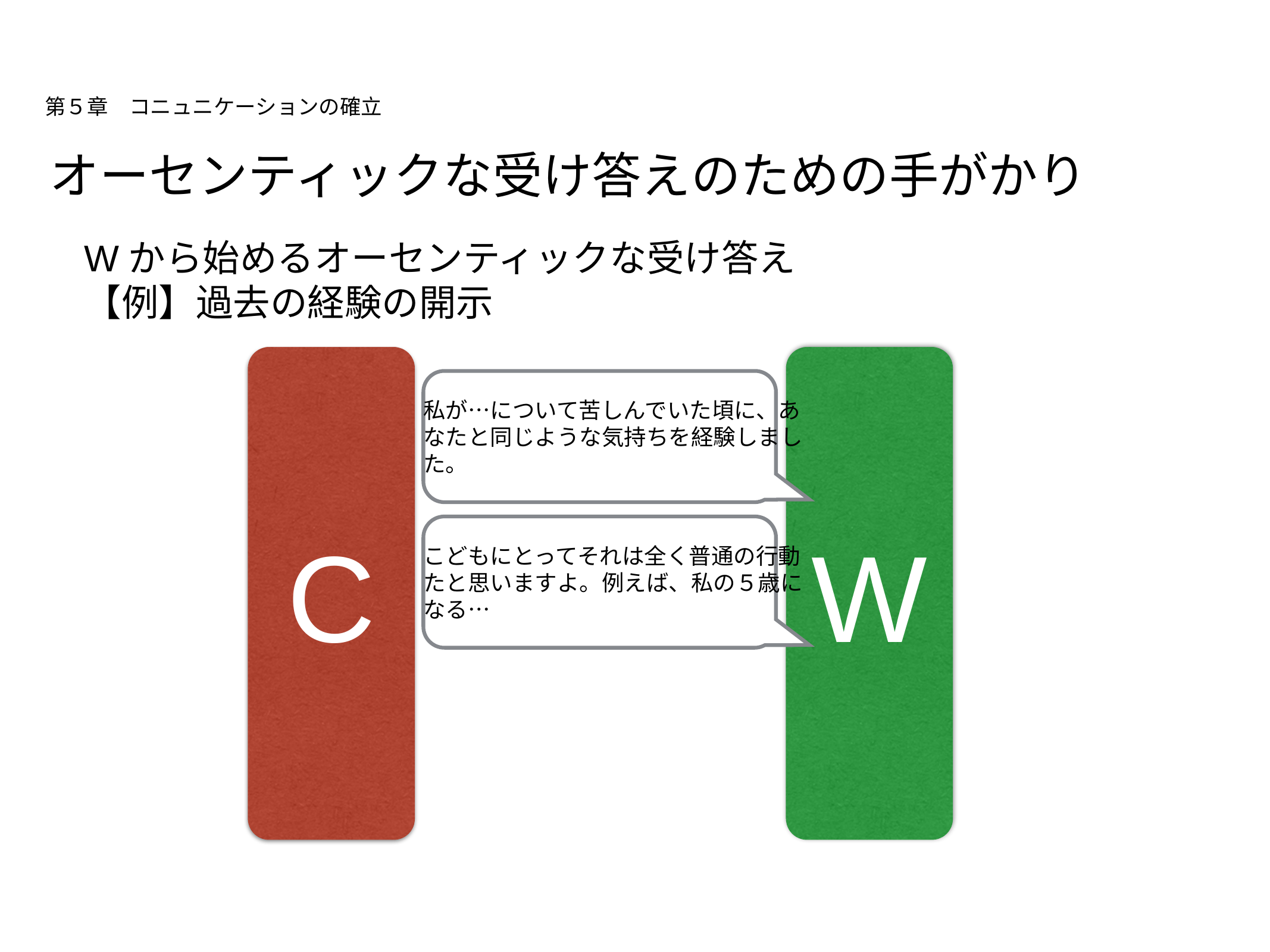

# 第５章　コニュニケーションの確立

オーセンティックな受け答えのための手がかり
Wから始めるオーセンティックな受け答え
【例】過去の経験の開示
C
W
私が…について苦しんでいた頃に、あなたと同じような気持ちを経験しました。
こどもにとってそれは全く普通の行動たと思いますよ。例えば、私の５歳になる…